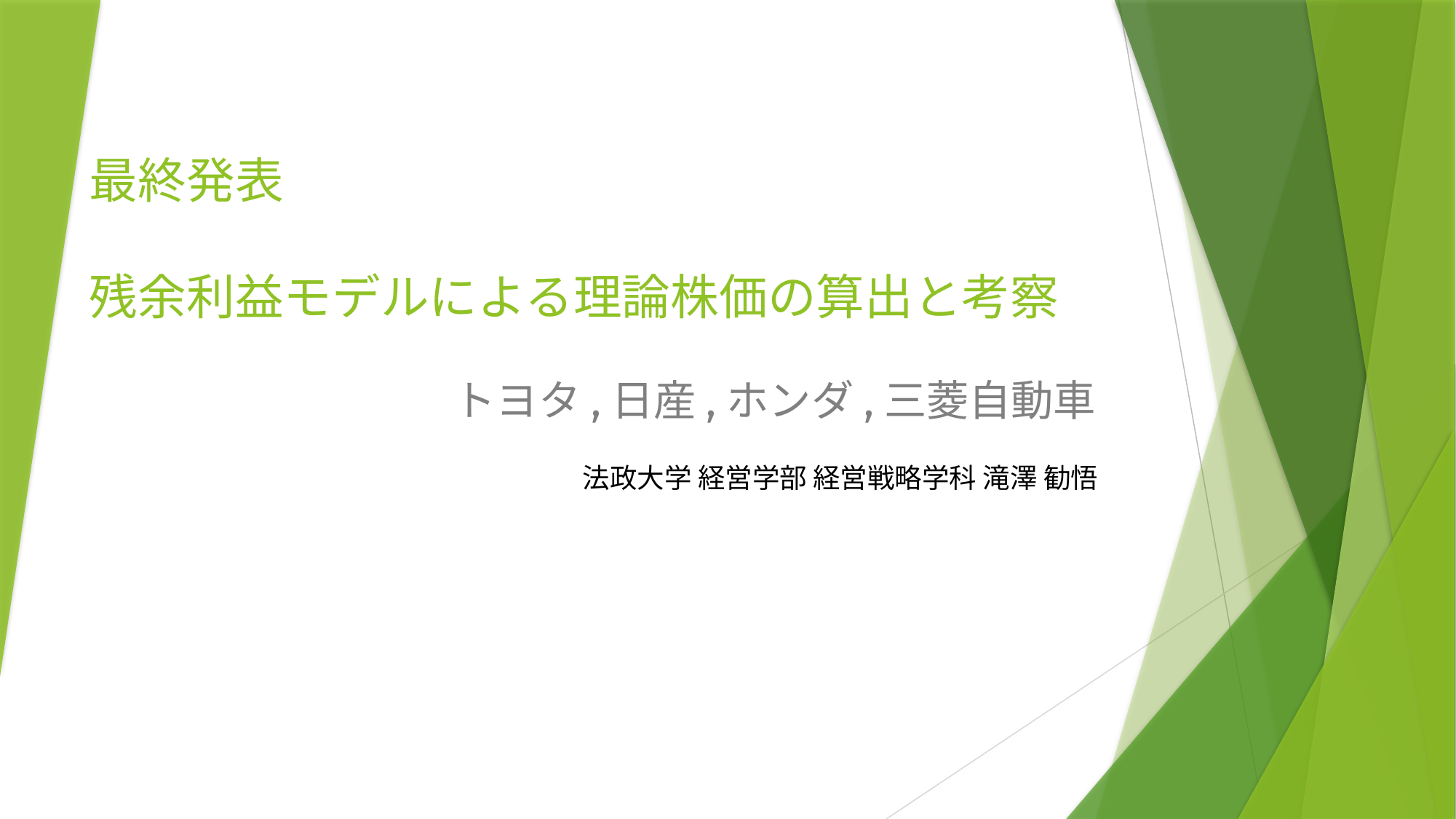

# 最終発表 残余利益モデルによる理論株価の算出と考察
トヨタ,日産,ホンダ,三菱自動車
法政大学 経営学部 経営戦略学科 滝澤 勧悟